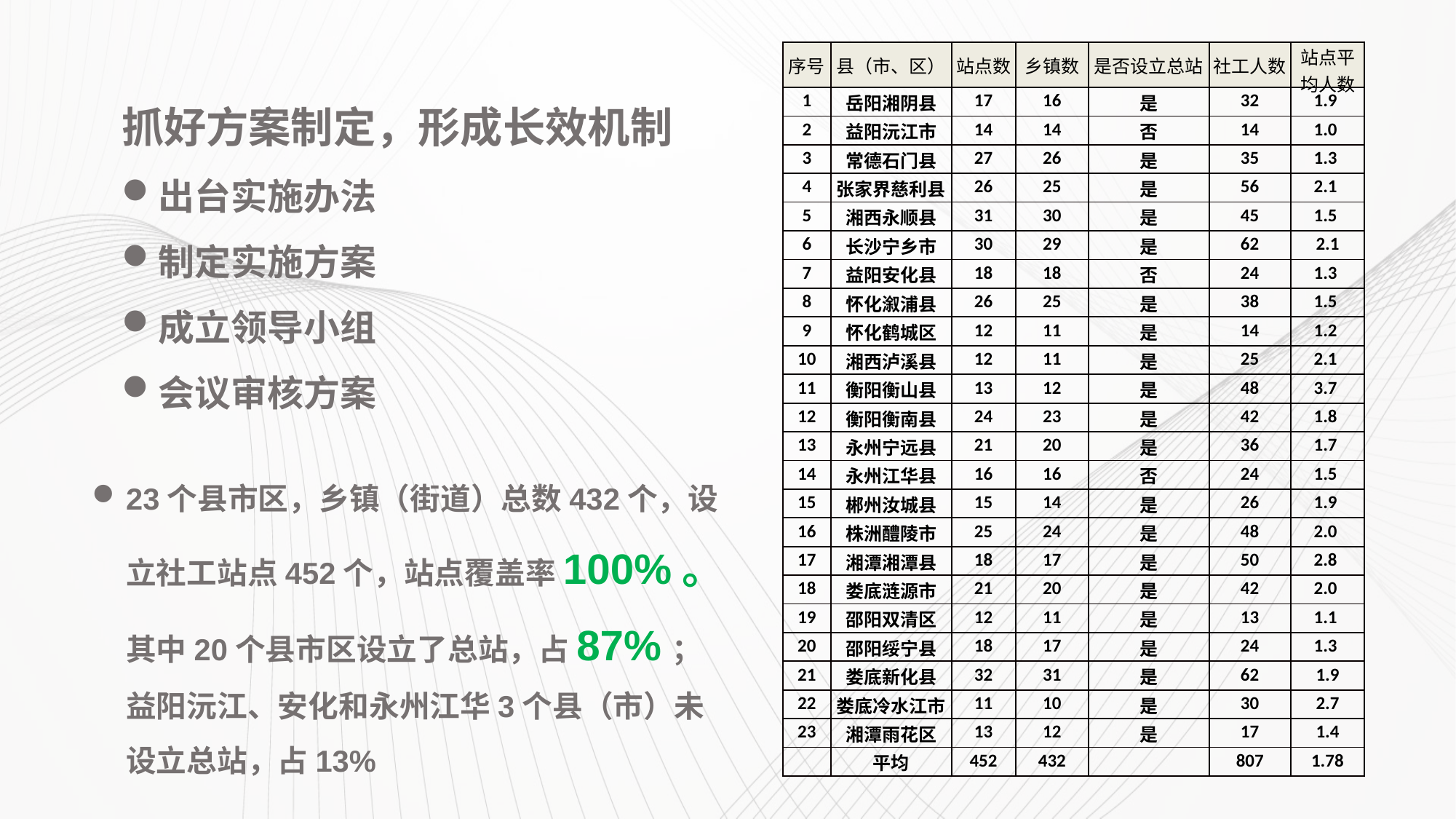

| 序号 | 县（市、区） | 站点数 | 乡镇数 | 是否设立总站 | 社工人数 | 站点平均人数 |
| --- | --- | --- | --- | --- | --- | --- |
| 1 | 岳阳湘阴县 | 17 | 16 | 是 | 32 | 1.9 |
| 2 | 益阳沅江市 | 14 | 14 | 否 | 14 | 1.0 |
| 3 | 常德石门县 | 27 | 26 | 是 | 35 | 1.3 |
| 4 | 张家界慈利县 | 26 | 25 | 是 | 56 | 2.1 |
| 5 | 湘西永顺县 | 31 | 30 | 是 | 45 | 1.5 |
| 6 | 长沙宁乡市 | 30 | 29 | 是 | 62 | 2.1 |
| 7 | 益阳安化县 | 18 | 18 | 否 | 24 | 1.3 |
| 8 | 怀化溆浦县 | 26 | 25 | 是 | 38 | 1.5 |
| 9 | 怀化鹤城区 | 12 | 11 | 是 | 14 | 1.2 |
| 10 | 湘西泸溪县 | 12 | 11 | 是 | 25 | 2.1 |
| 11 | 衡阳衡山县 | 13 | 12 | 是 | 48 | 3.7 |
| 12 | 衡阳衡南县 | 24 | 23 | 是 | 42 | 1.8 |
| 13 | 永州宁远县 | 21 | 20 | 是 | 36 | 1.7 |
| 14 | 永州江华县 | 16 | 16 | 否 | 24 | 1.5 |
| 15 | 郴州汝城县 | 15 | 14 | 是 | 26 | 1.9 |
| 16 | 株洲醴陵市 | 25 | 24 | 是 | 48 | 2.0 |
| 17 | 湘潭湘潭县 | 18 | 17 | 是 | 50 | 2.8 |
| 18 | 娄底涟源市 | 21 | 20 | 是 | 42 | 2.0 |
| 19 | 邵阳双清区 | 12 | 11 | 是 | 13 | 1.1 |
| 20 | 邵阳绥宁县 | 18 | 17 | 是 | 24 | 1.3 |
| 21 | 娄底新化县 | 32 | 31 | 是 | 62 | 1.9 |
| 22 | 娄底冷水江市 | 11 | 10 | 是 | 30 | 2.7 |
| 23 | 湘潭雨花区 | 13 | 12 | 是 | 17 | 1.4 |
|  | 平均 | 452 | 432 |  | 807 | 1.78 |
抓好方案制定，形成长效机制
出台实施办法
制定实施方案
成立领导小组
会议审核方案
23个县市区，乡镇（街道）总数432个，设立社工站点452个，站点覆盖率100%。其中20个县市区设立了总站，占87%； 益阳沅江、安化和永州江华3个县（市）未设立总站，占13%